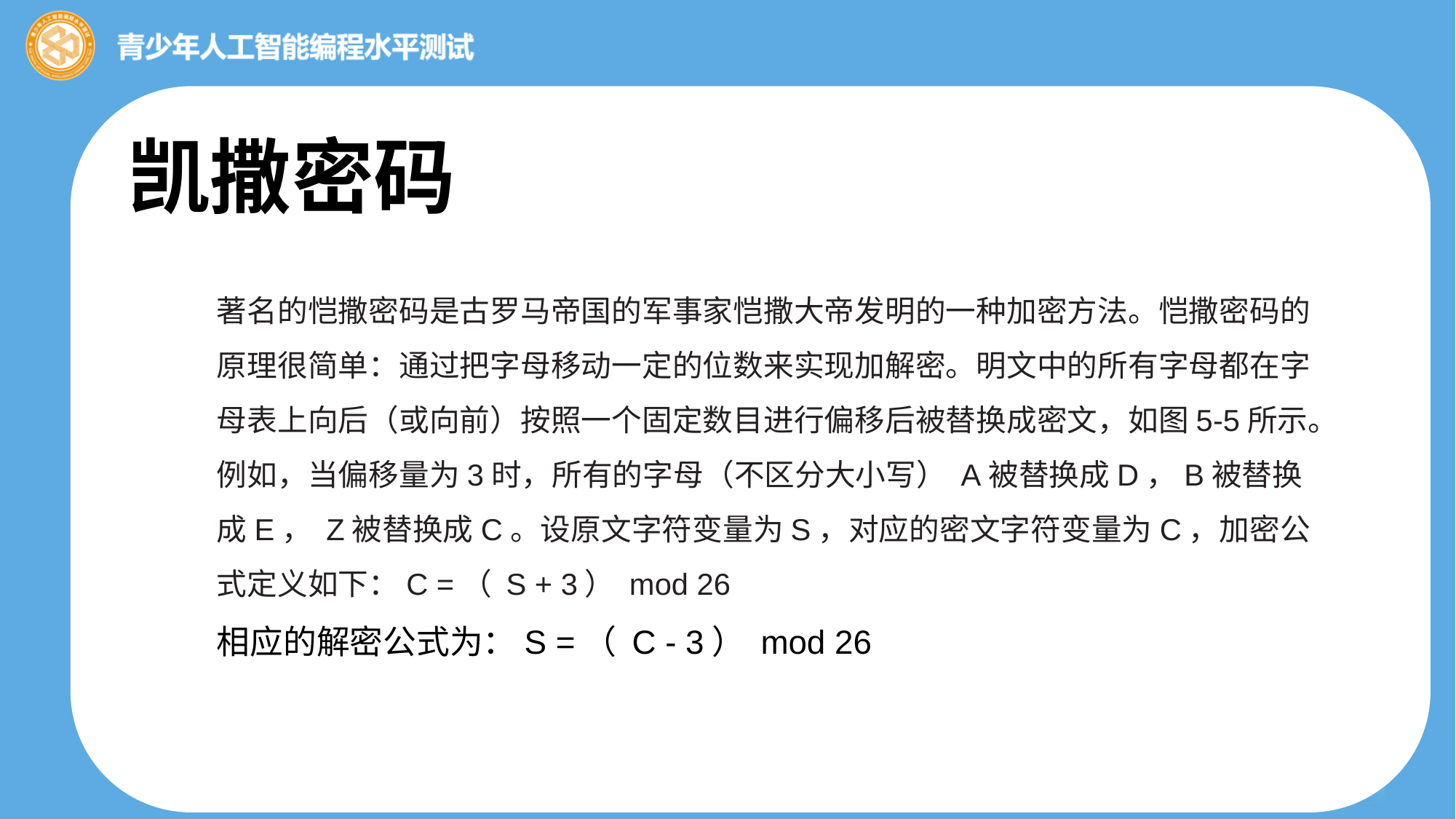

凯撒密码
著名的恺撒密码是古罗马帝国的军事家恺撒大帝发明的一种加密方法。恺撒密码的原理很简单：通过把字母移动一定的位数来实现加解密。明文中的所有字母都在字母表上向后（或向前）按照一个固定数目进行偏移后被替换成密文，如图5-5所示。例如，当偏移量为3时，所有的字母（不区分大小写） A被替换成D，B被替换成E， Z被替换成C。设原文字符变量为S，对应的密文字符变量为C，加密公式定义如下：C =（ S + 3） mod 26
相应的解密公式为：S =（ C - 3） mod 26